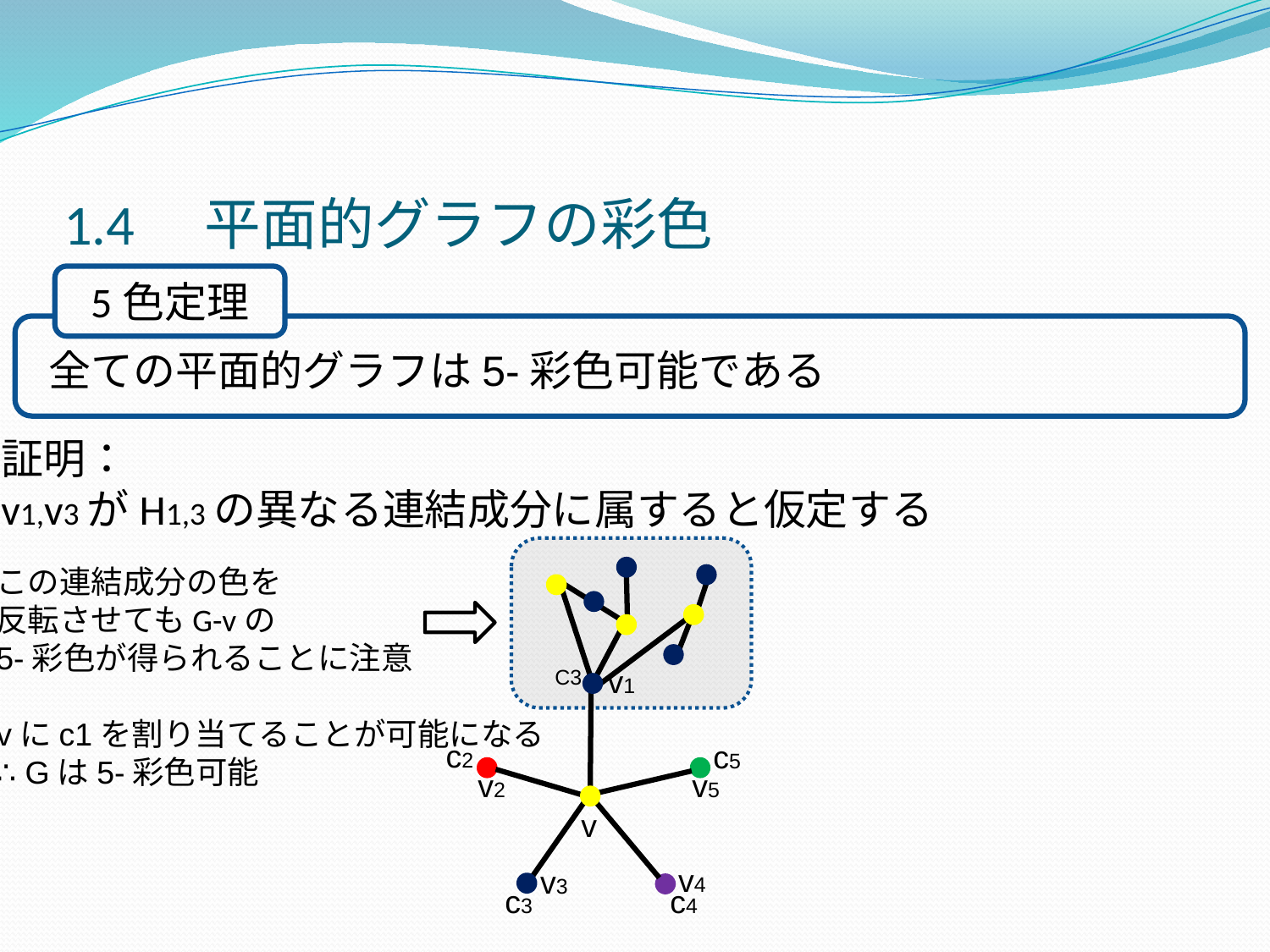

# 1.4　平面的グラフの彩色

5色定理

全ての平面的グラフは5-彩色可能である

証明：
v1,v3がH1,3の異なる連結成分に属すると仮定する

この連結成分の色を
反転させてもG-vの
5-彩色が得られることに注意

vにc1を割り当てることが可能になる
∴ Gは5-彩色可能

v1

v2
v5
v
v4
v3
C3
c2
c5
c3
c4